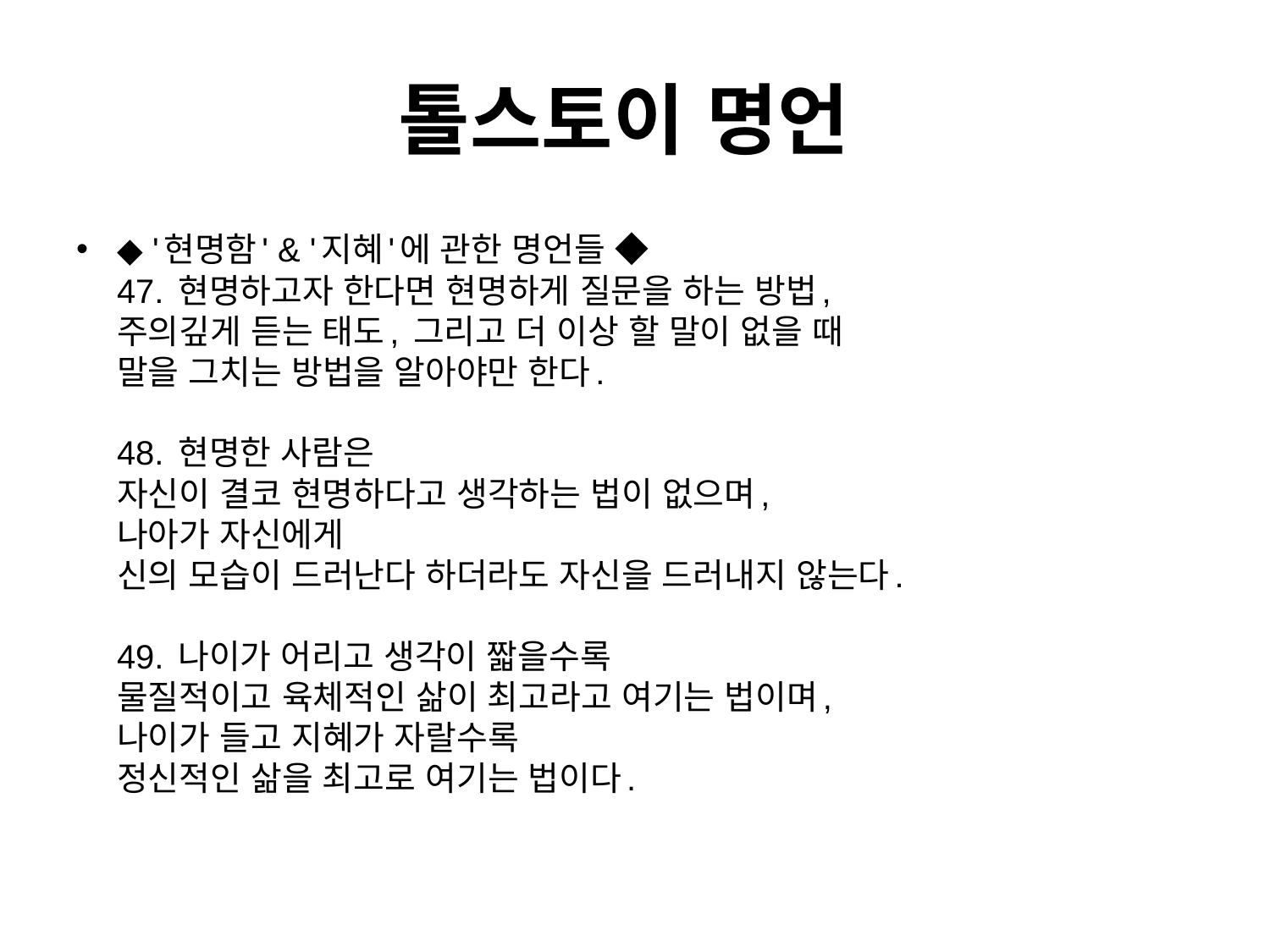

# 톨스토이 명언
◆ '현명함' & '지혜'에 관한 명언들 ◆
47. 현명하고자 한다면 현명하게 질문을 하는 방법,
주의깊게 듣는 태도, 그리고 더 이상 할 말이 없을 때
말을 그치는 방법을 알아야만 한다.
48. 현명한 사람은
자신이 결코 현명하다고 생각하는 법이 없으며,
나아가 자신에게
신의 모습이 드러난다 하더라도 자신을 드러내지 않는다.
49. 나이가 어리고 생각이 짧을수록
물질적이고 육체적인 삶이 최고라고 여기는 법이며,
나이가 들고 지혜가 자랄수록
정신적인 삶을 최고로 여기는 법이다.